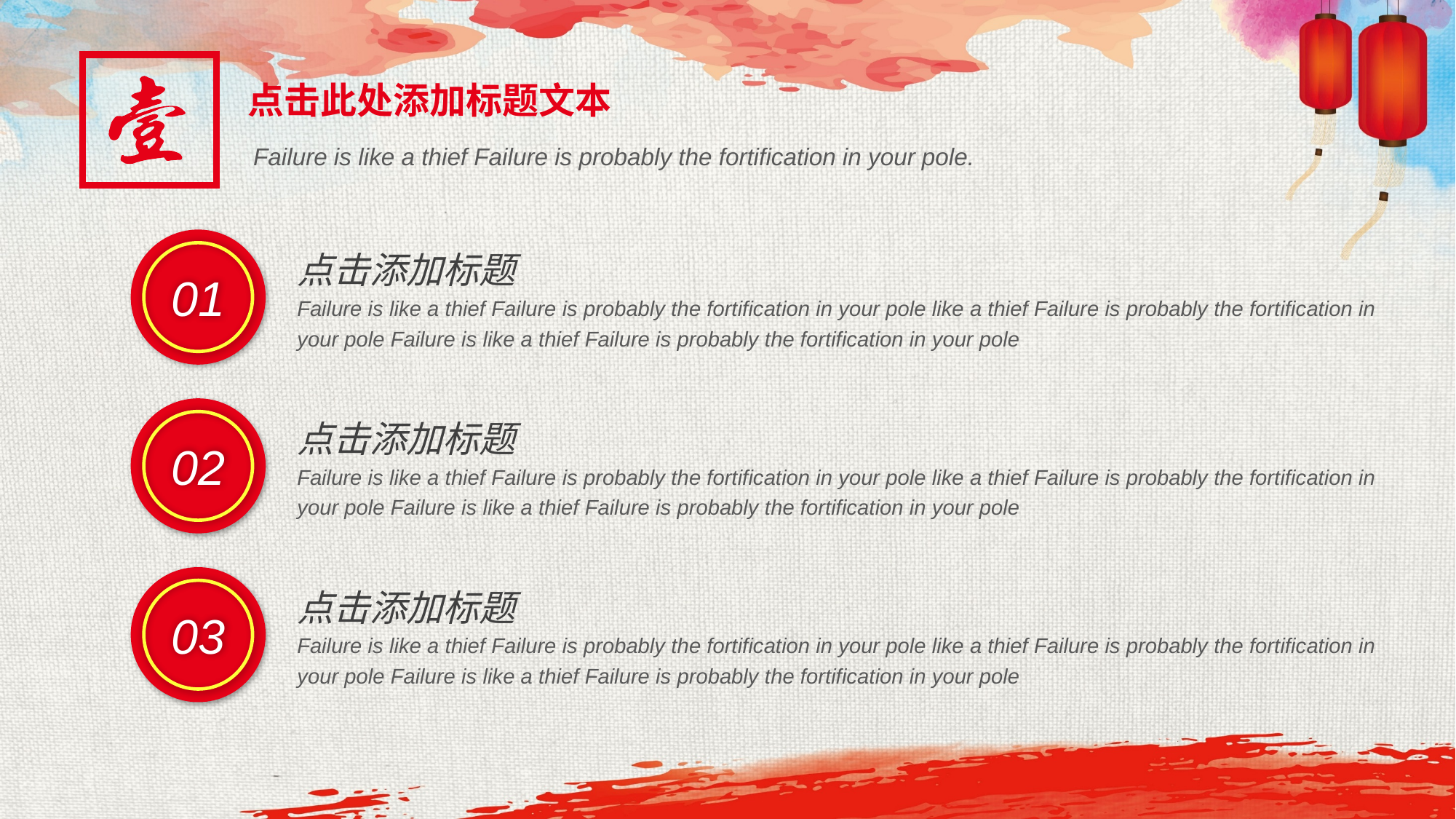

点击此处添加标题文本

Failure is like a thief Failure is probably the fortification in your pole.

01
点击添加标题
Failure is like a thief Failure is probably the fortification in your pole like a thief Failure is probably the fortification in your pole Failure is like a thief Failure is probably the fortification in your pole

02
点击添加标题
Failure is like a thief Failure is probably the fortification in your pole like a thief Failure is probably the fortification in your pole Failure is like a thief Failure is probably the fortification in your pole

03
点击添加标题
Failure is like a thief Failure is probably the fortification in your pole like a thief Failure is probably the fortification in your pole Failure is like a thief Failure is probably the fortification in your pole